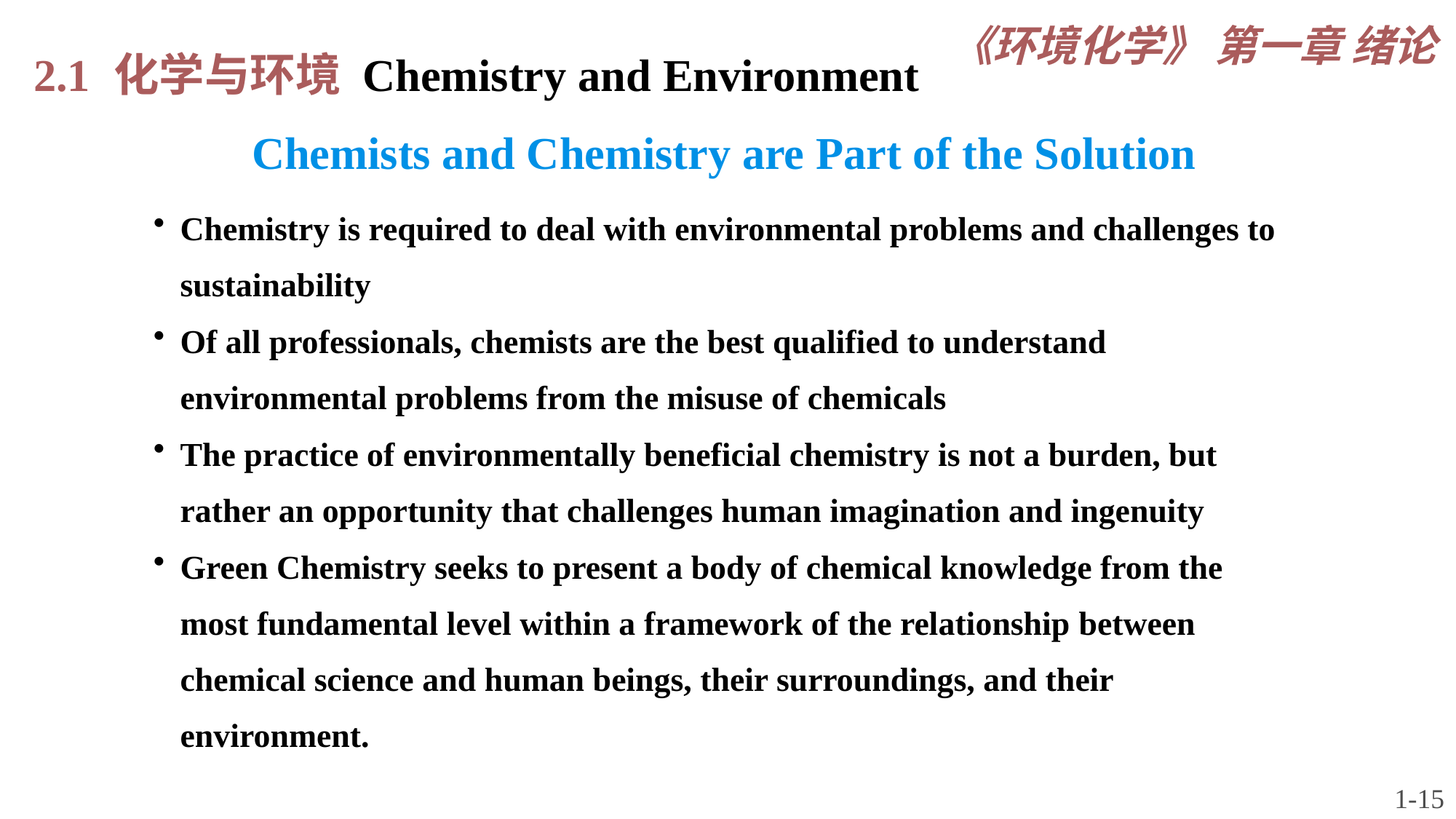

2.1 化学与环境 Chemistry and Environment
《环境化学》 第一章 绪论
Chemists and Chemistry are Part of the Solution
Chemistry is required to deal with environmental problems and challenges to sustainability
Of all professionals, chemists are the best qualified to understand environmental problems from the misuse of chemicals
The practice of environmentally beneficial chemistry is not a burden, but rather an opportunity that challenges human imagination and ingenuity
Green Chemistry seeks to present a body of chemical knowledge from the most fundamental level within a framework of the relationship between chemical science and human beings, their surroundings, and their environment.

1-15